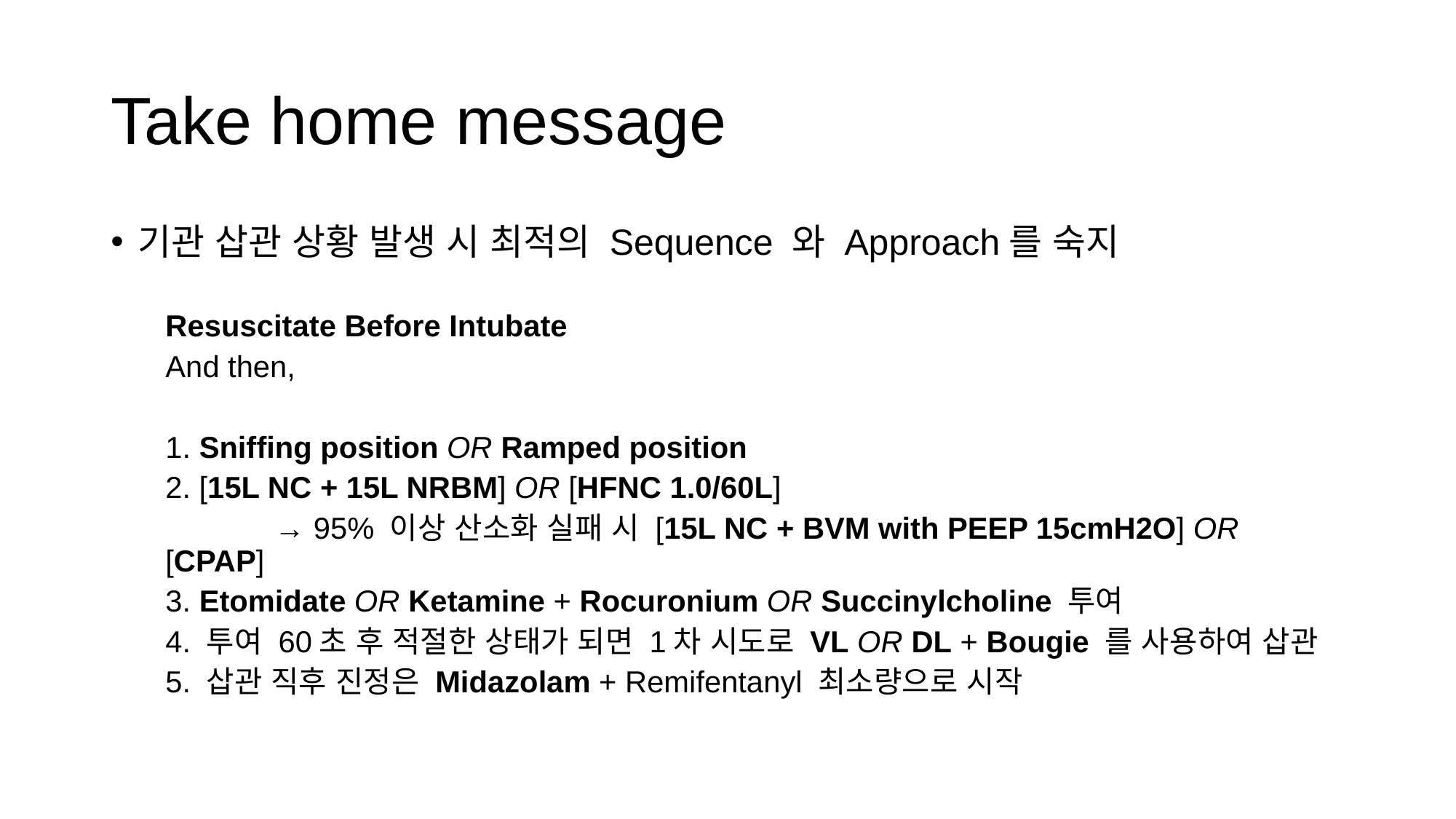

# Take home message
기관 삽관 상황 발생 시 최적의 Sequence 와 Approach를 숙지

Resuscitate Before Intubate
And then,

1. Sniffing position OR Ramped position
2. [15L NC + 15L NRBM] OR [HFNC 1.0/60L]
	→ 95% 이상 산소화 실패 시 [15L NC + BVM with PEEP 15cmH2O] OR [CPAP]
3. Etomidate OR Ketamine + Rocuronium OR Succinylcholine 투여
4. 투여 60초 후 적절한 상태가 되면 1차 시도로 VL OR DL + Bougie 를 사용하여 삽관
5. 삽관 직후 진정은 Midazolam + Remifentanyl 최소량으로 시작